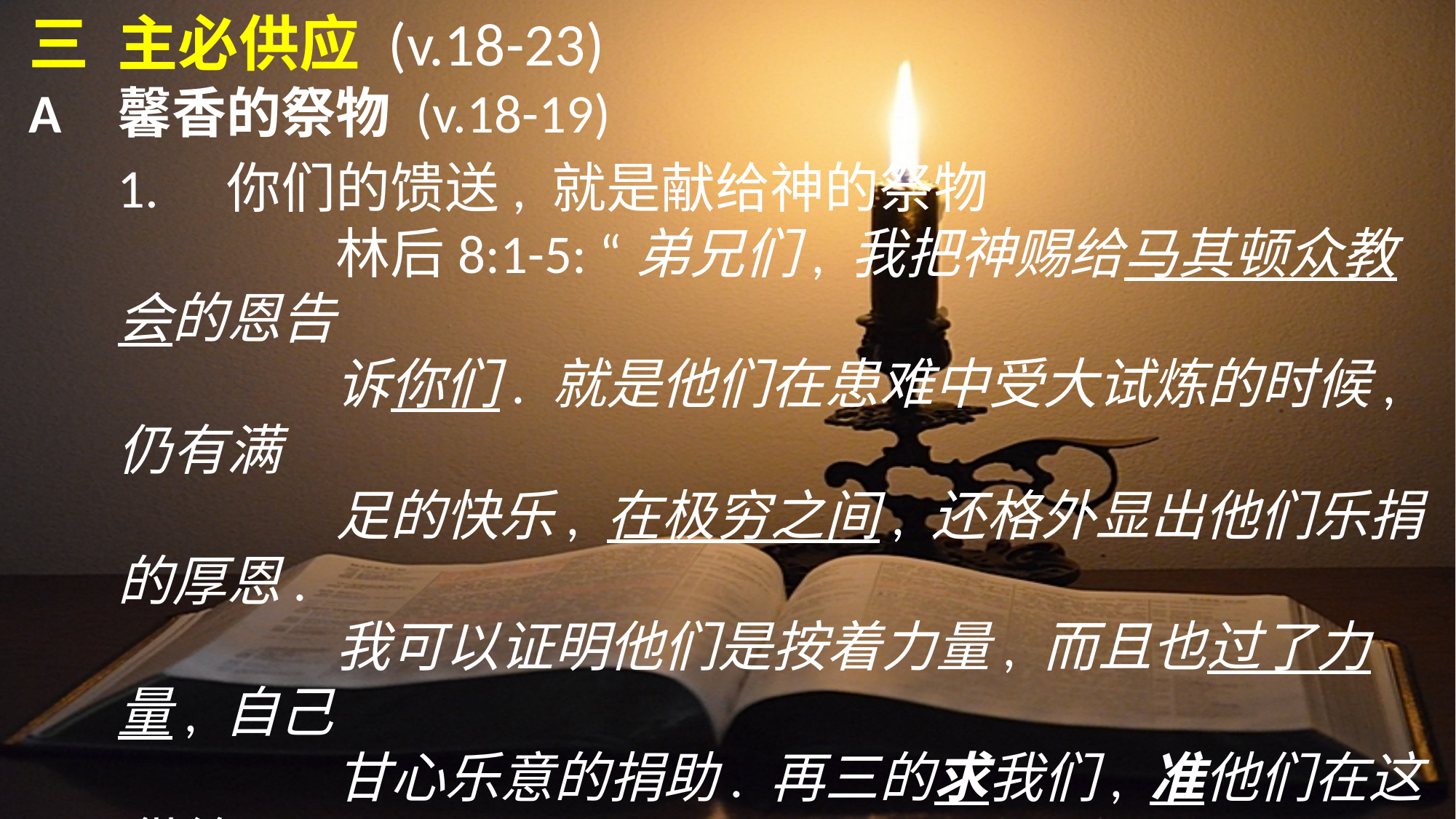

三	主必供应 (v.18-23)
A	馨香的祭物 (v.18-19)
 	1.	你们的馈送, 就是献给神的祭物
			林后8:1-5: “弟兄们, 我把神赐给马其顿众教会的恩告
			诉你们. 就是他们在患难中受大试炼的时候,仍有满
			足的快乐, 在极穷之间, 还格外显出他们乐捐的厚恩.
			我可以证明他们是按着力量, 而且也过了力量, 自己
			甘心乐意的捐助. 再三的求我们, 准他们在这供给圣
			徒的恩情上有分. 并且他们所作的, 不但照我们所想
			望的,更照神的旨意, 先把自己献给主,又归附了我们”.
 			(参与我们服侍圣徒的事工).
			*背后不要说人的坏话! 但可以说好话.